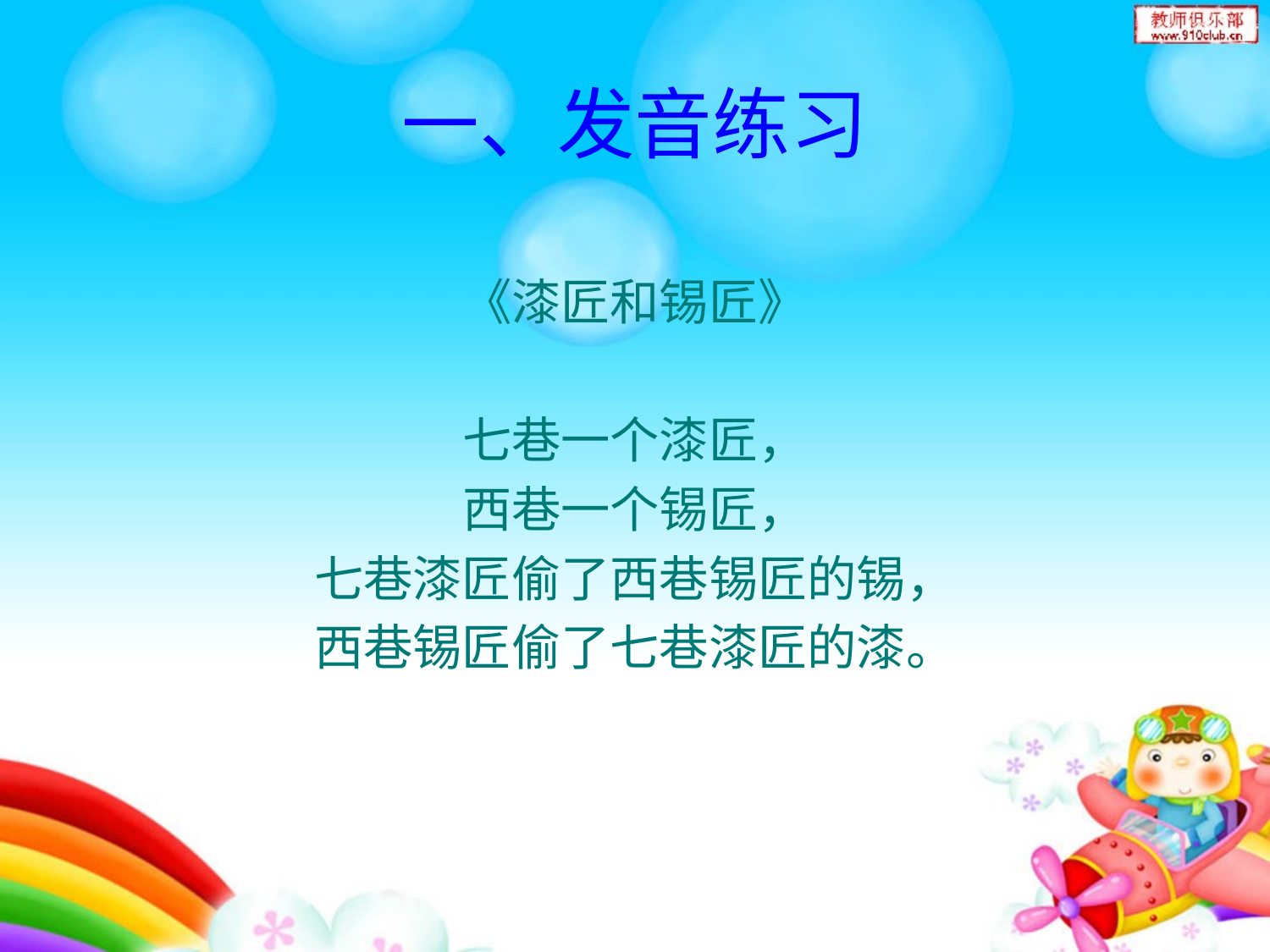

# 一、发音练习
《漆匠和锡匠》

七巷一个漆匠，
西巷一个锡匠，
七巷漆匠偷了西巷锡匠的锡，
西巷锡匠偷了七巷漆匠的漆。